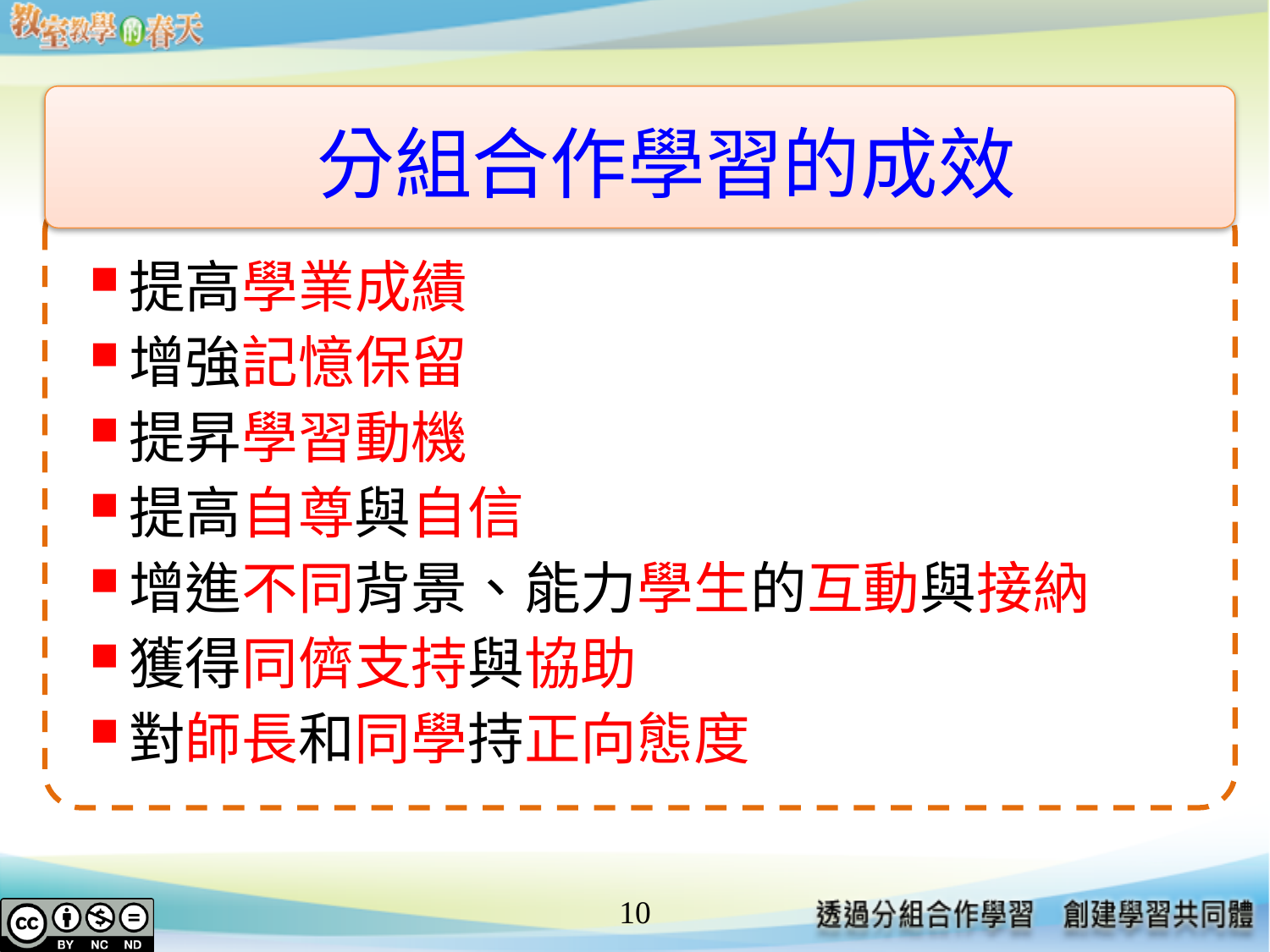

分組合作學習的成效

提高學業成績
增強記憶保留
提昇學習動機
提高自尊與自信
增進不同背景、能力學生的互動與接納
獲得同儕支持與協助
對師長和同學持正向態度
10